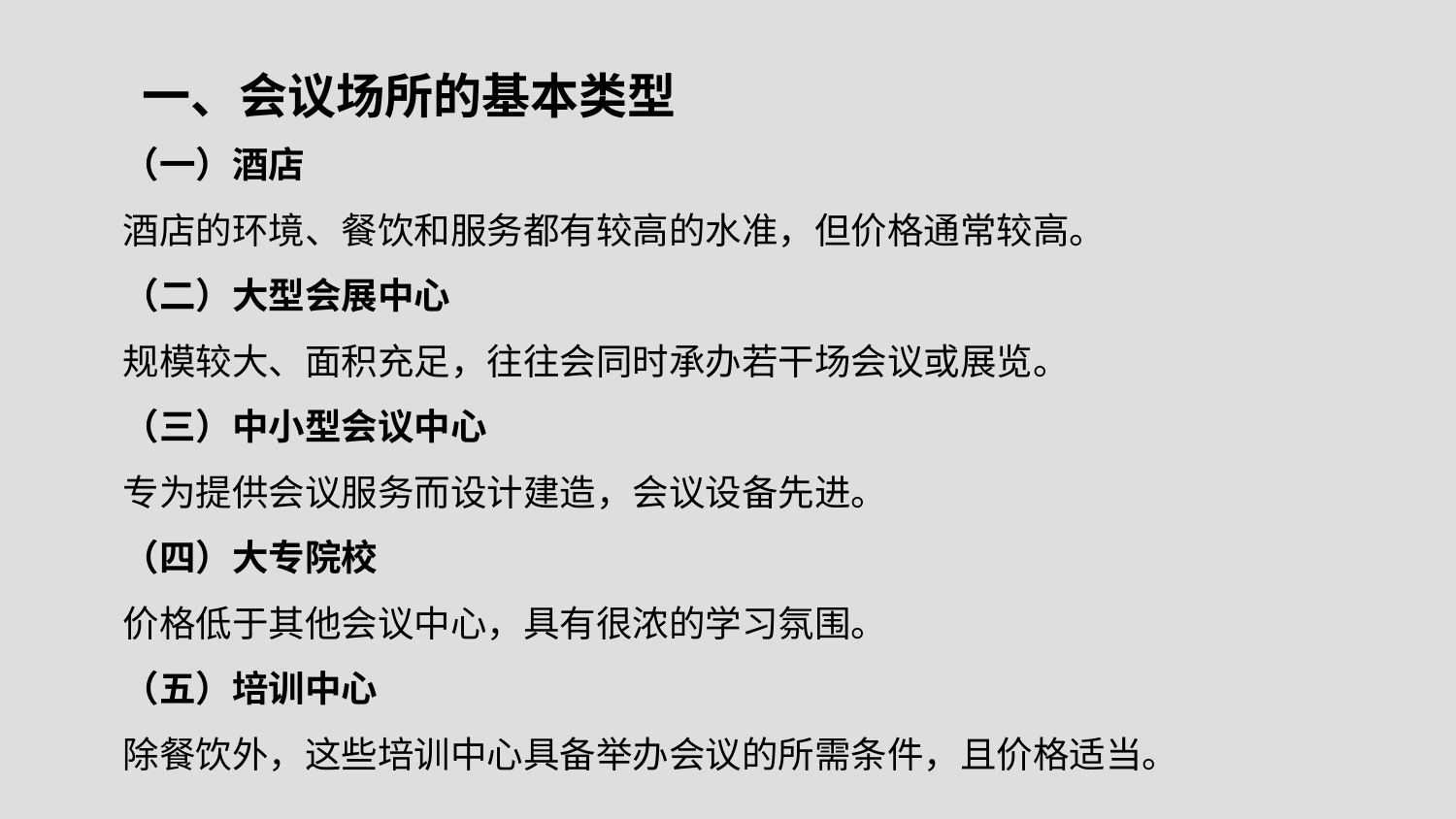

# 一、会议场所的基本类型
（一）酒店
酒店的环境、餐饮和服务都有较高的水准，但价格通常较高。
（二）大型会展中心
规模较大、面积充足，往往会同时承办若干场会议或展览。
（三）中小型会议中心
专为提供会议服务而设计建造，会议设备先进。
（四）大专院校
价格低于其他会议中心，具有很浓的学习氛围。
（五）培训中心
除餐饮外，这些培训中心具备举办会议的所需条件，且价格适当。